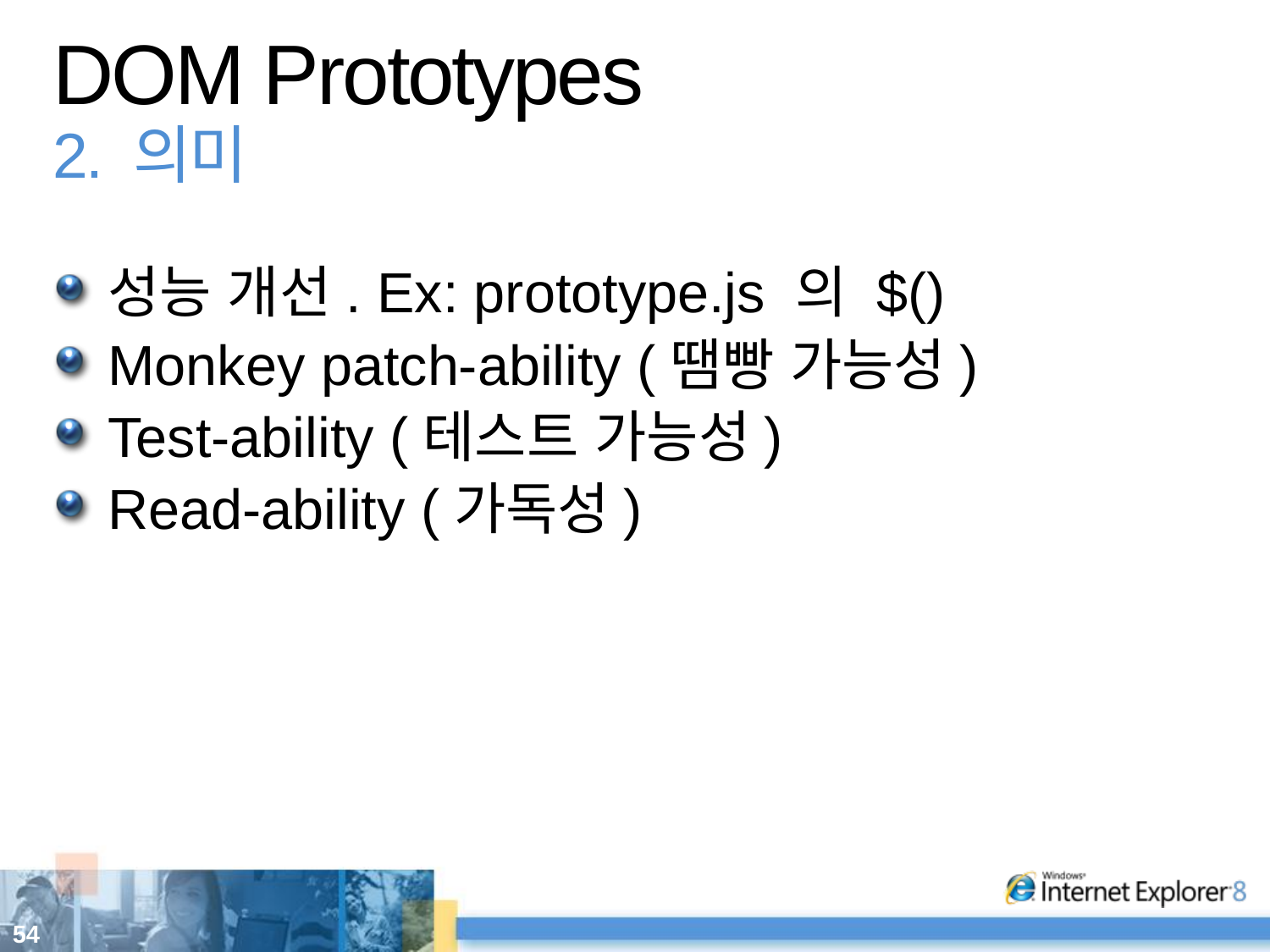

# DOM Prototypes 2. 의미
성능 개선. Ex: prototype.js 의 $()
Monkey patch-ability (땜빵 가능성)
Test-ability (테스트 가능성)
Read-ability (가독성)